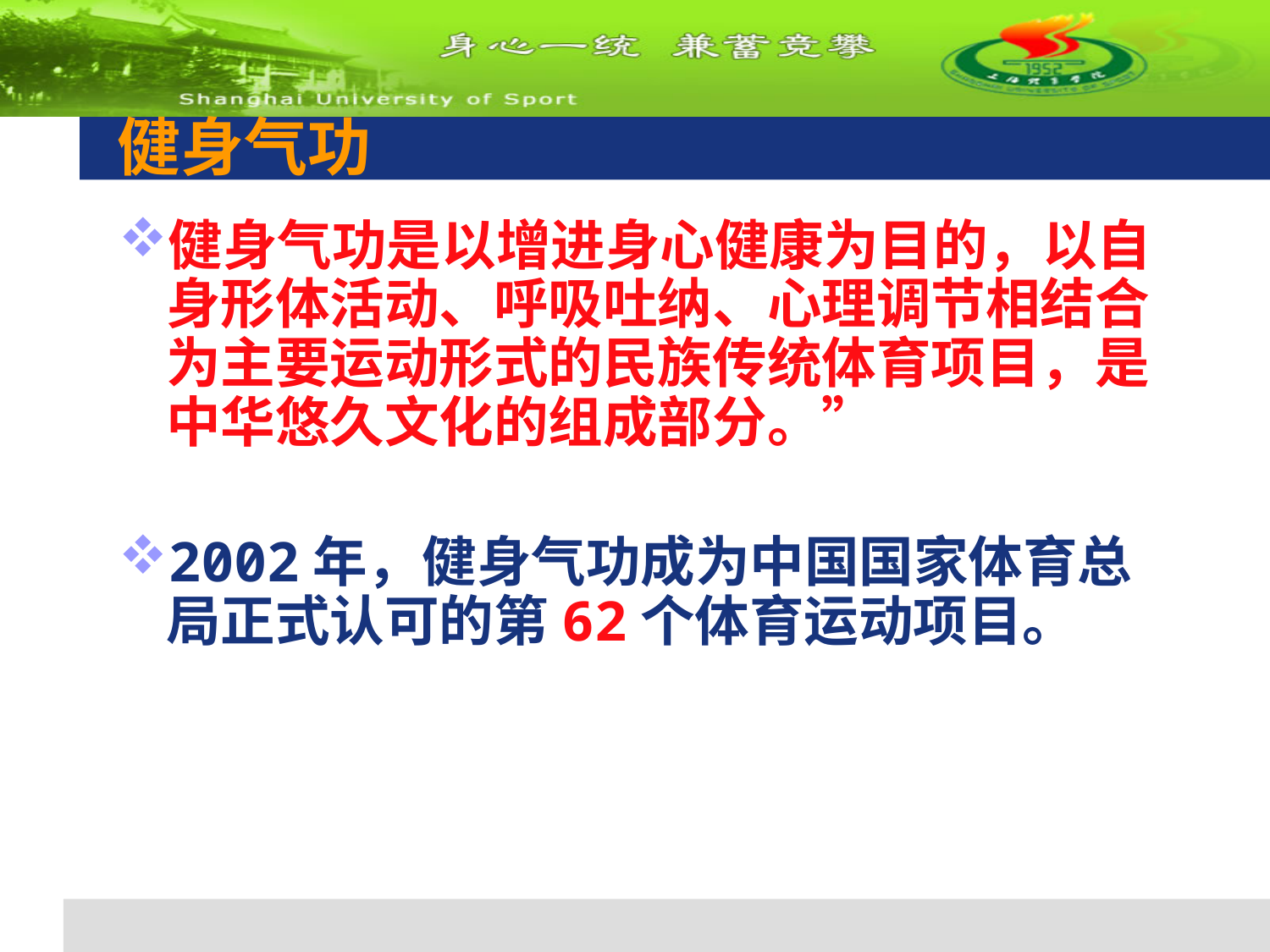

# 健身气功
健身气功是以增进身心健康为目的，以自身形体活动、呼吸吐纳、心理调节相结合为主要运动形式的民族传统体育项目，是中华悠久文化的组成部分。”

2002年，健身气功成为中国国家体育总局正式认可的第62个体育运动项目。